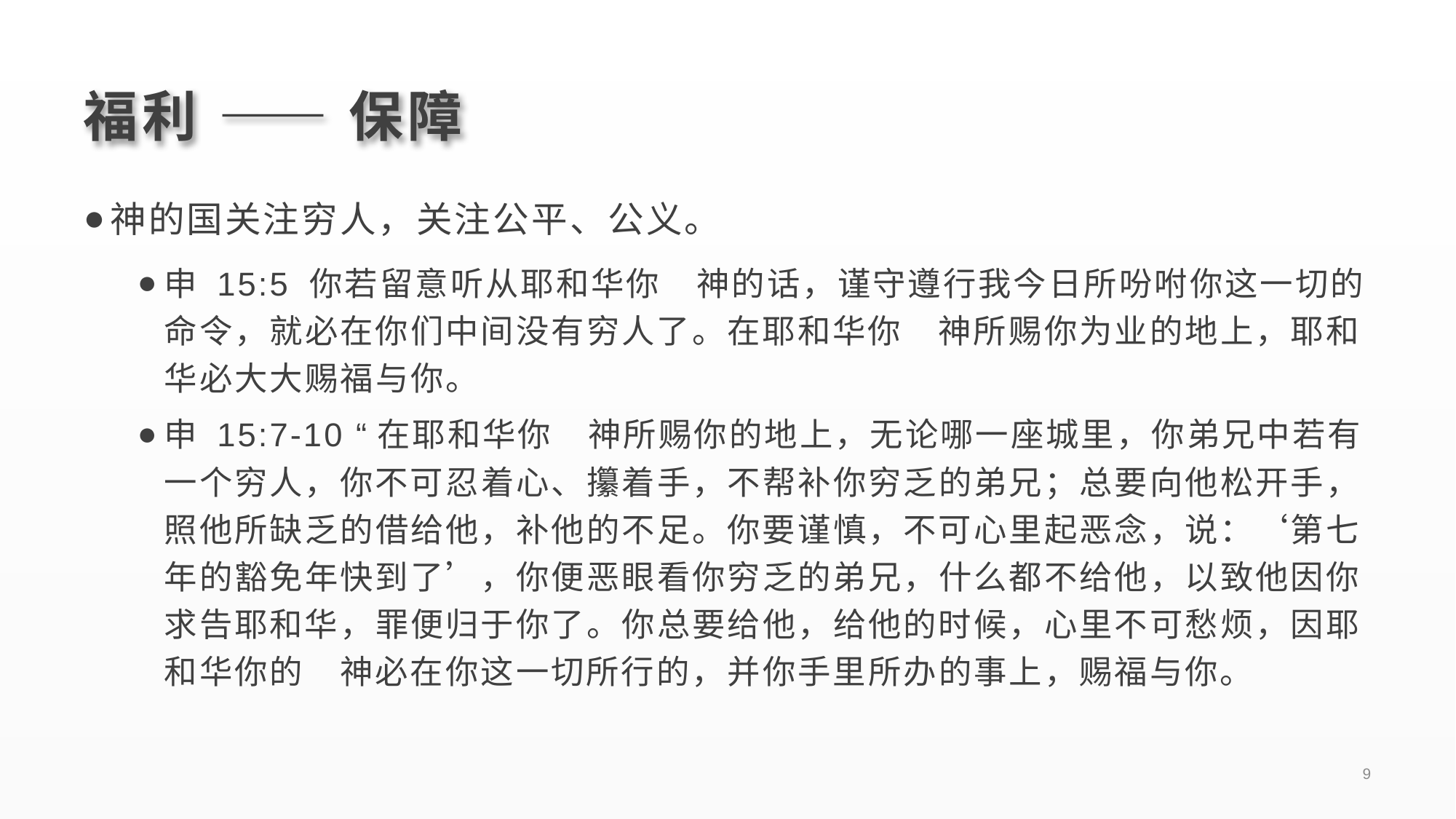

# 福利 —— 保障
神的国关注穷人，关注公平、公义。
申 15:5 你若留意听从耶和华你　神的话，谨守遵行我今日所吩咐你这一切的命令，就必在你们中间没有穷人了。在耶和华你　神所赐你为业的地上，耶和华必大大赐福与你。
申 15:7-10 “在耶和华你　神所赐你的地上，无论哪一座城里，你弟兄中若有一个穷人，你不可忍着心、攥着手，不帮补你穷乏的弟兄；总要向他松开手，照他所缺乏的借给他，补他的不足。你要谨慎，不可心里起恶念，说：‘第七年的豁免年快到了’，你便恶眼看你穷乏的弟兄，什么都不给他，以致他因你求告耶和华，罪便归于你了。你总要给他，给他的时候，心里不可愁烦，因耶和华你的　神必在你这一切所行的，并你手里所办的事上，赐福与你。

9